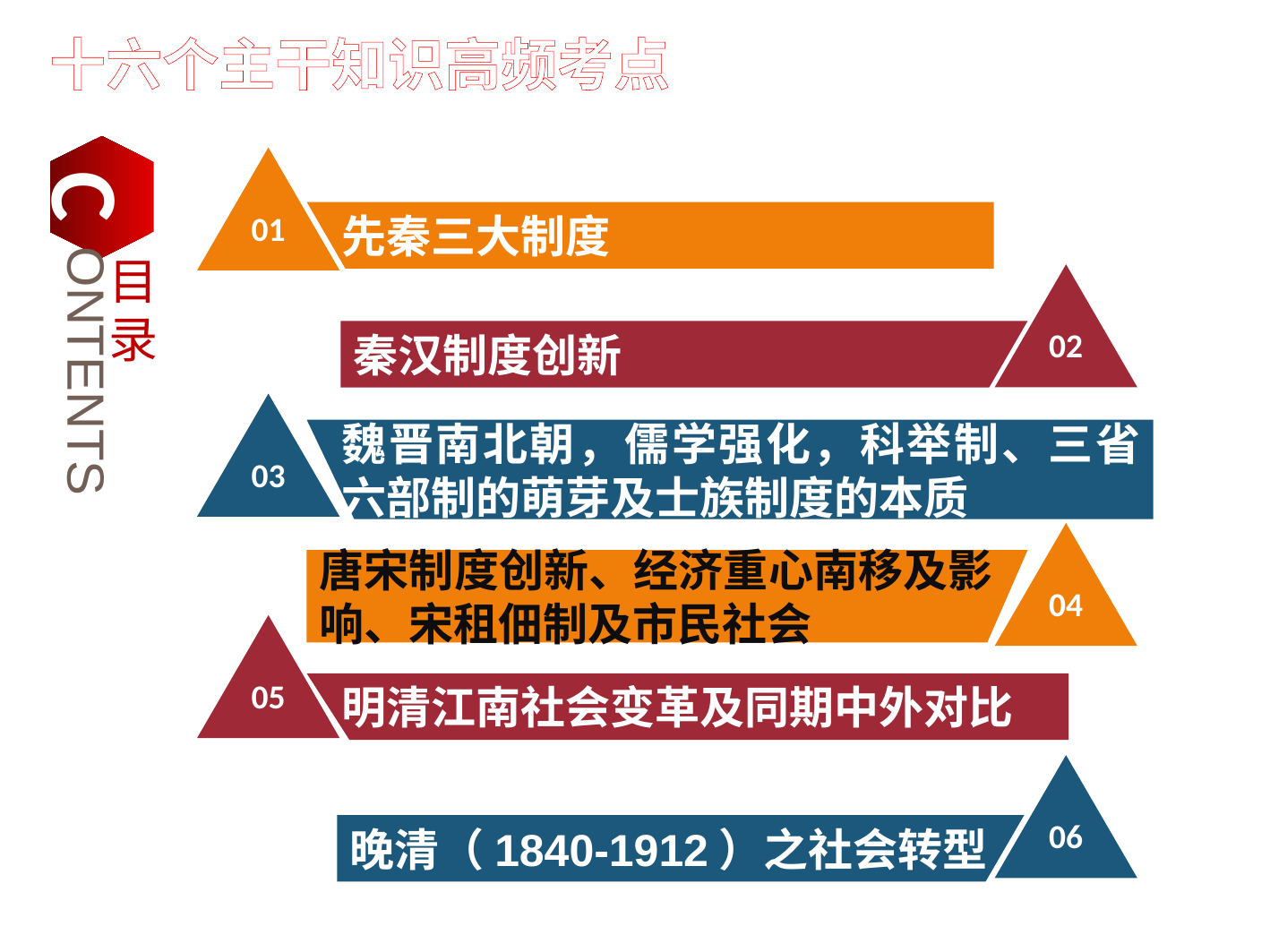

十六个主干知识高频考点
C
01
先秦三大制度
目录
02
秦汉制度创新
ONTENTS
03
魏晋南北朝，儒学强化，科举制、三省六部制的萌芽及士族制度的本质
04
唐宋制度创新、经济重心南移及影响、宋租佃制及市民社会
05
明清江南社会变革及同期中外对比
06
晚清（1840-1912）之社会转型